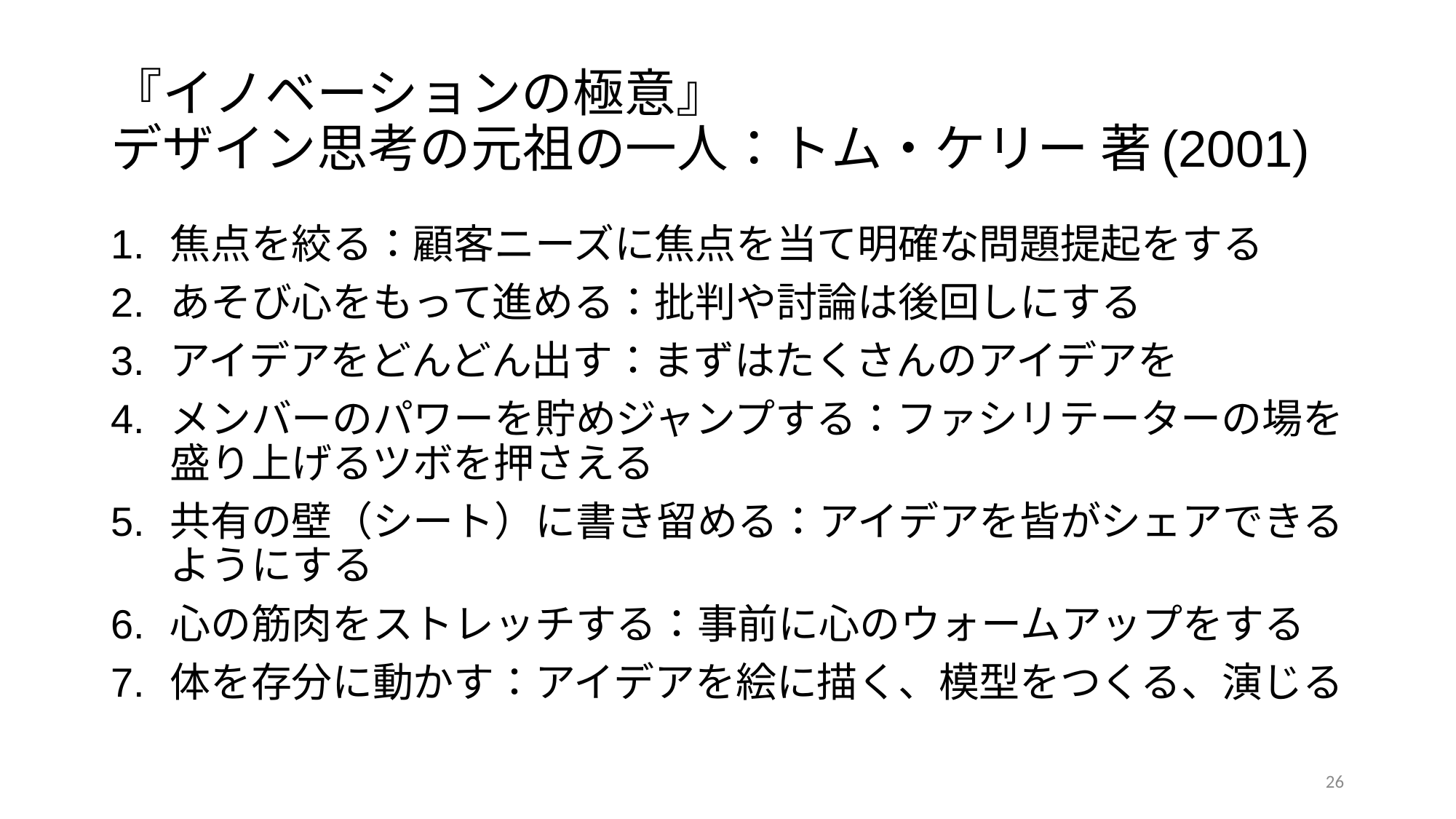

# 『イノベーションの極意』 デザイン思考の元祖の一人：トム・ケリー 著(2001)
焦点を絞る：顧客ニーズに焦点を当て明確な問題提起をする
あそび心をもって進める：批判や討論は後回しにする
アイデアをどんどん出す：まずはたくさんのアイデアを
メンバーのパワーを貯めジャンプする：ファシリテーターの場を盛り上げるツボを押さえる
共有の壁（シート）に書き留める：アイデアを皆がシェアできるようにする
心の筋肉をストレッチする：事前に心のウォームアップをする
体を存分に動かす：アイデアを絵に描く、模型をつくる、演じる

26